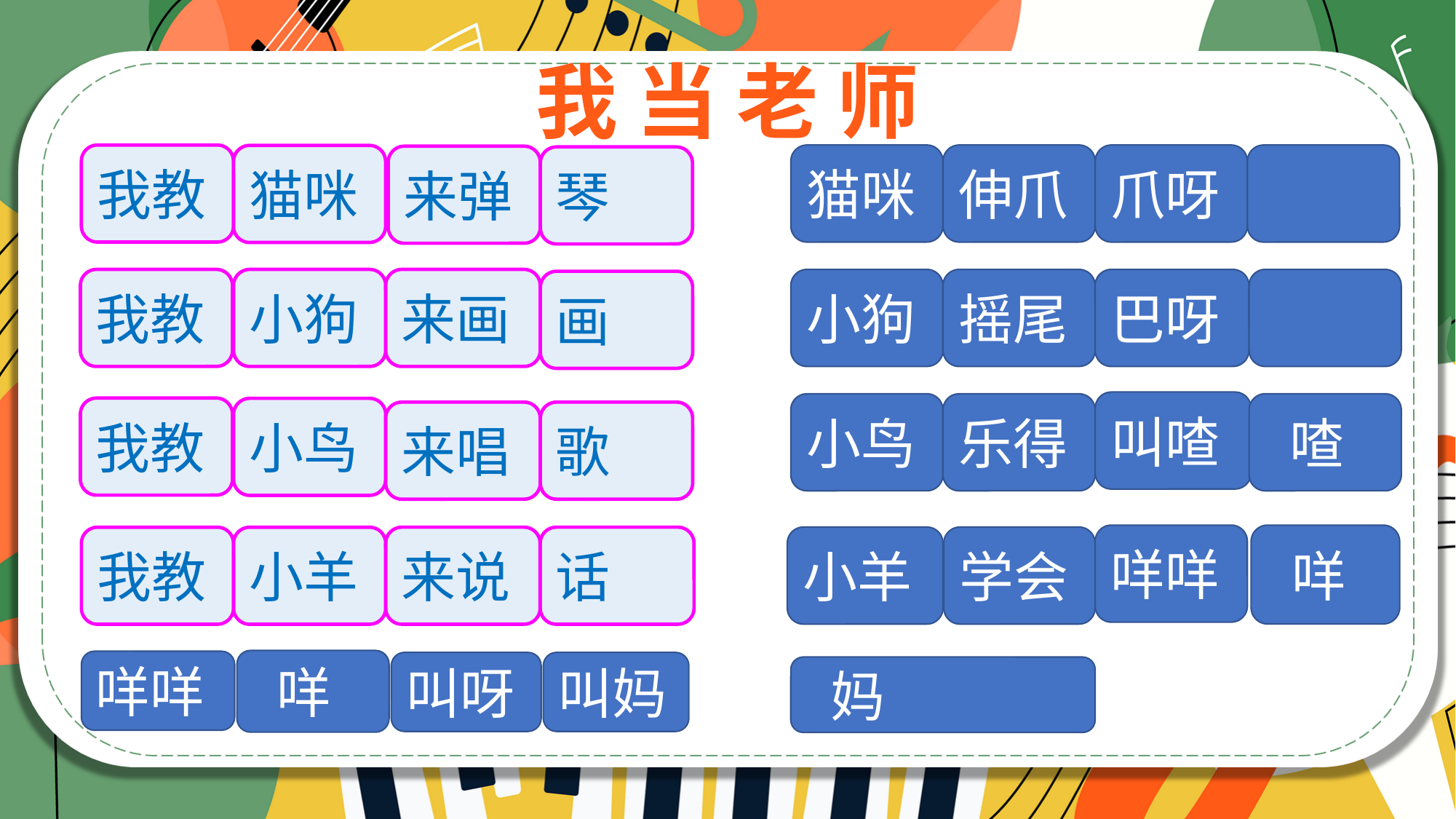

我 当 老 师
我教
猫咪
伸爪
爪呀

猫咪
来弹
琴
我教
小狗
来画
画
小狗
摇尾
巴呀

叫喳
小鸟
乐得
 喳
我教
小鸟
来唱
歌
咩咩

 咩

小羊
学会
来说
话
我教
小羊
 咩
咩咩
叫呀
叫妈
 妈